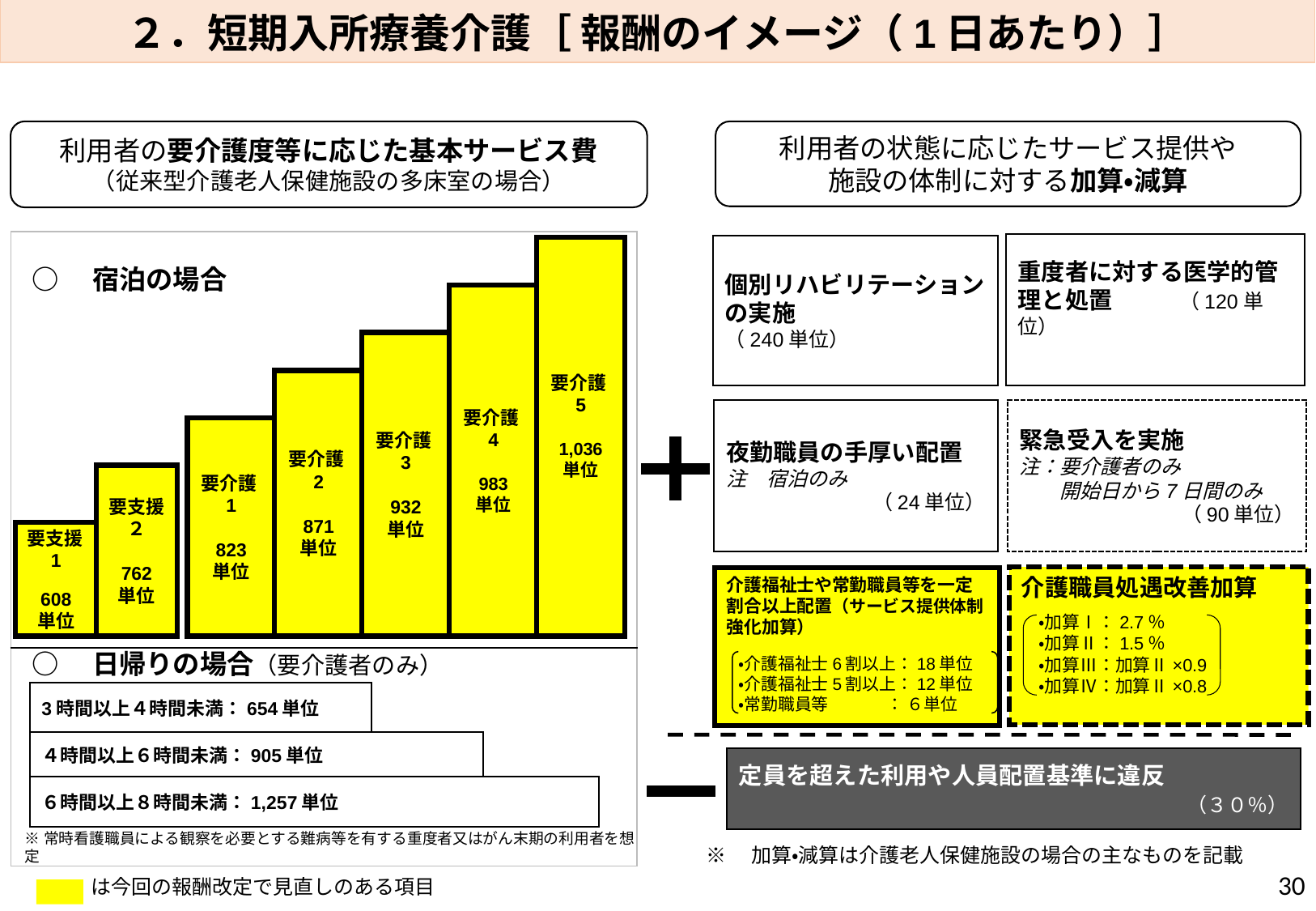

２．短期入所療養介護［ 報酬のイメージ（1日あたり）］
利用者の要介護度等に応じた基本サービス費
（従来型介護老人保健施設の多床室の場合）
利用者の状態に応じたサービス提供や
施設の体制に対する加算・減算
|  |
| --- |
|  |
重度者に対する医学的管理と処置               （120単位）

個別リハビリテーションの実施　　　　　　　（240単位）
要介護5

1,036
単位

要介護4

983
単位
要介護3

932
単位
要介護2

871
単位
要介護1

823
単位
要支援２

762
単位
要支援1

608
単位
○　宿泊の場合
夜勤職員の手厚い配置
注　宿泊のみ
（24単位）
緊急受入を実施
注：要介護者のみ
　　開始日から7日間のみ
（90単位）

介護職員処遇改善加算
　・加算Ⅰ：2.7％
　・加算Ⅱ：1.5％
　・加算Ⅲ：加算Ⅱ×0.9
　・加算Ⅳ：加算Ⅱ×0.8

介護福祉士や常勤職員等を一定割合以上配置（サービス提供体制強化加算）

○　日帰りの場合（要介護者のみ）
・介護福祉士6割以上：18単位
・介護福祉士5割以上：12単位
・常勤職員等　　　  ： ６単位
3時間以上４時間未満：654単位
４時間以上６時間未満：905単位
６時間以上８時間未満：1,257単位
定員を超えた利用や人員配置基準に違反
　　　（３０％）

※常時看護職員による観察を必要とする難病等を有する重度者又はがん末期の利用者を想定
※　加算・減算は介護老人保健施設の場合の主なものを記載
30
は今回の報酬改定で見直しのある項目